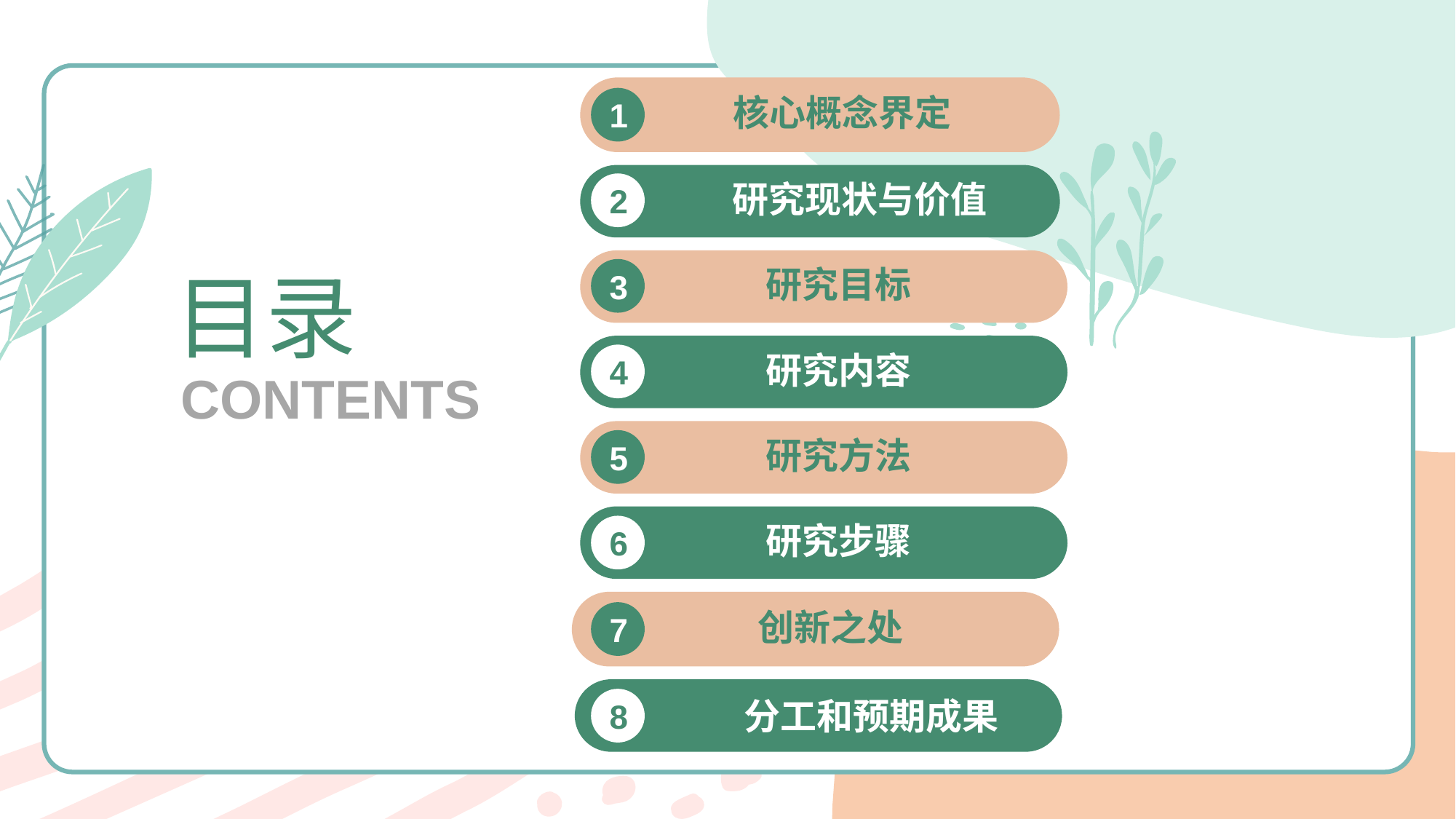

核心概念界定
1

研究现状与价值
2
   研究目标
目录
3
   研究内容
4
CONTENTS
   研究方法
5

   研究步骤
6
   创新之处
7

 分工和预期成果

8